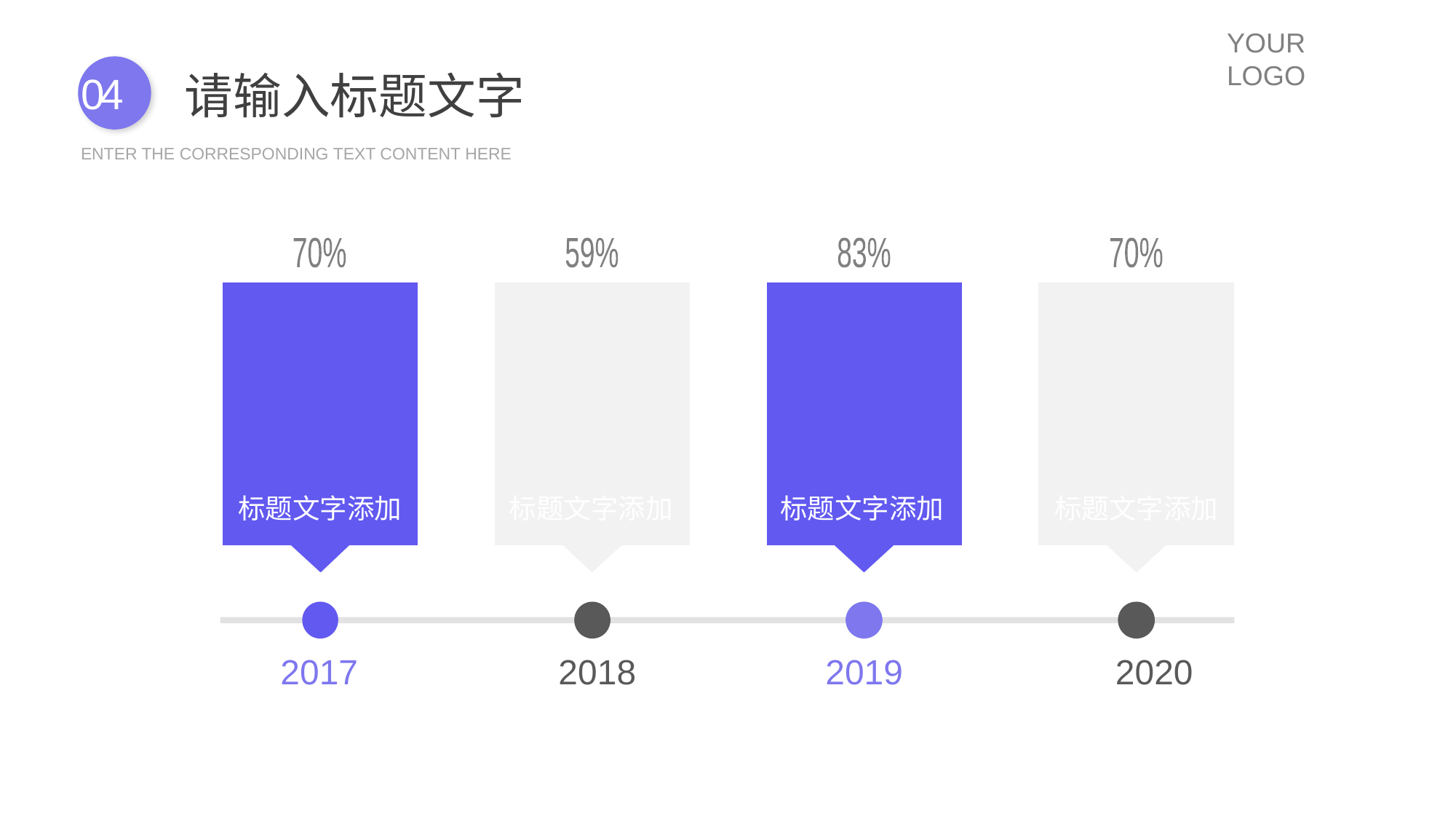

YOUR LOGO

请输入标题文字
04
ENTER THE CORRESPONDING TEXT CONTENT HERE
70%

标题文字添加

2017
59%

标题文字添加

2018
83%

标题文字添加

2019
70%

标题文字添加

2020